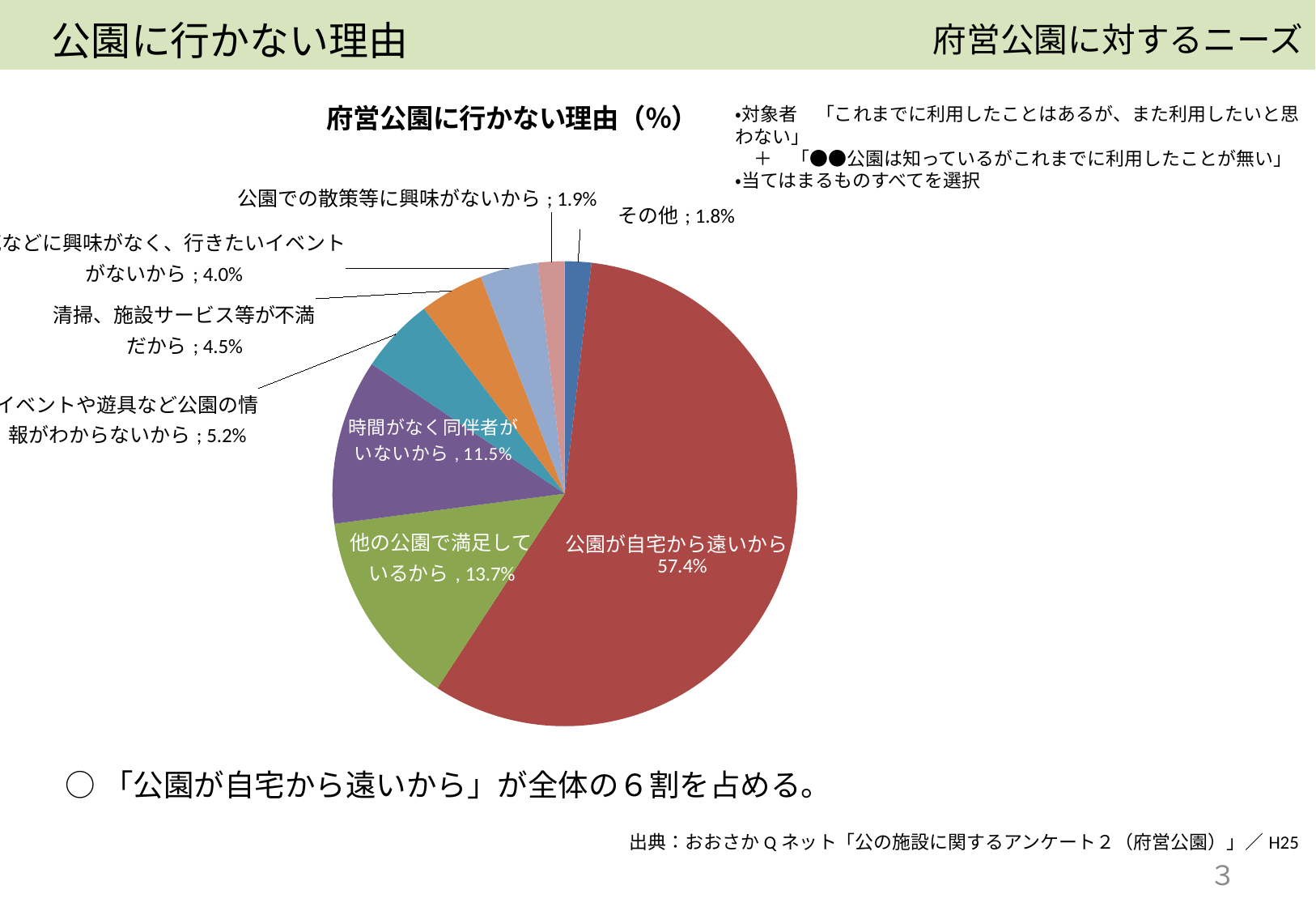

公園に行かない理由
　府営公園に対するニーズ

### Chart: 府営公園に行かない理由（％）

| Category |  |
|---|---|
| その他 | 0.018426863625980356 |
| 公園が自宅から遠いから | 0.5738978146653468 |
| 他の公園で満足しているから | 0.13698317216173 |
| 時間がなく同伴者がいないから | 0.1147491053072413 |
| イベントや遊具など公園の情報がわからないから | 0.05238711642427473 |
| 清掃、施設サービス等が不満だから | 0.04477270996725805 |
| 花などに興味がなく、行きたいイベントがないから | 0.040280210157618214 |
| 公園での散策等に興味がないから | 0.01850300769055052 |
・対象者　「これまでに利用したことはあるが、また利用したいと思わない」
　＋　「●●公園は知っているがこれまでに利用したことが無い」
・当てはまるものすべてを選択
○「公園が自宅から遠いから」が全体の６割を占める。
出典：おおさかQネット「公の施設に関するアンケート２（府営公園）」／H25
３